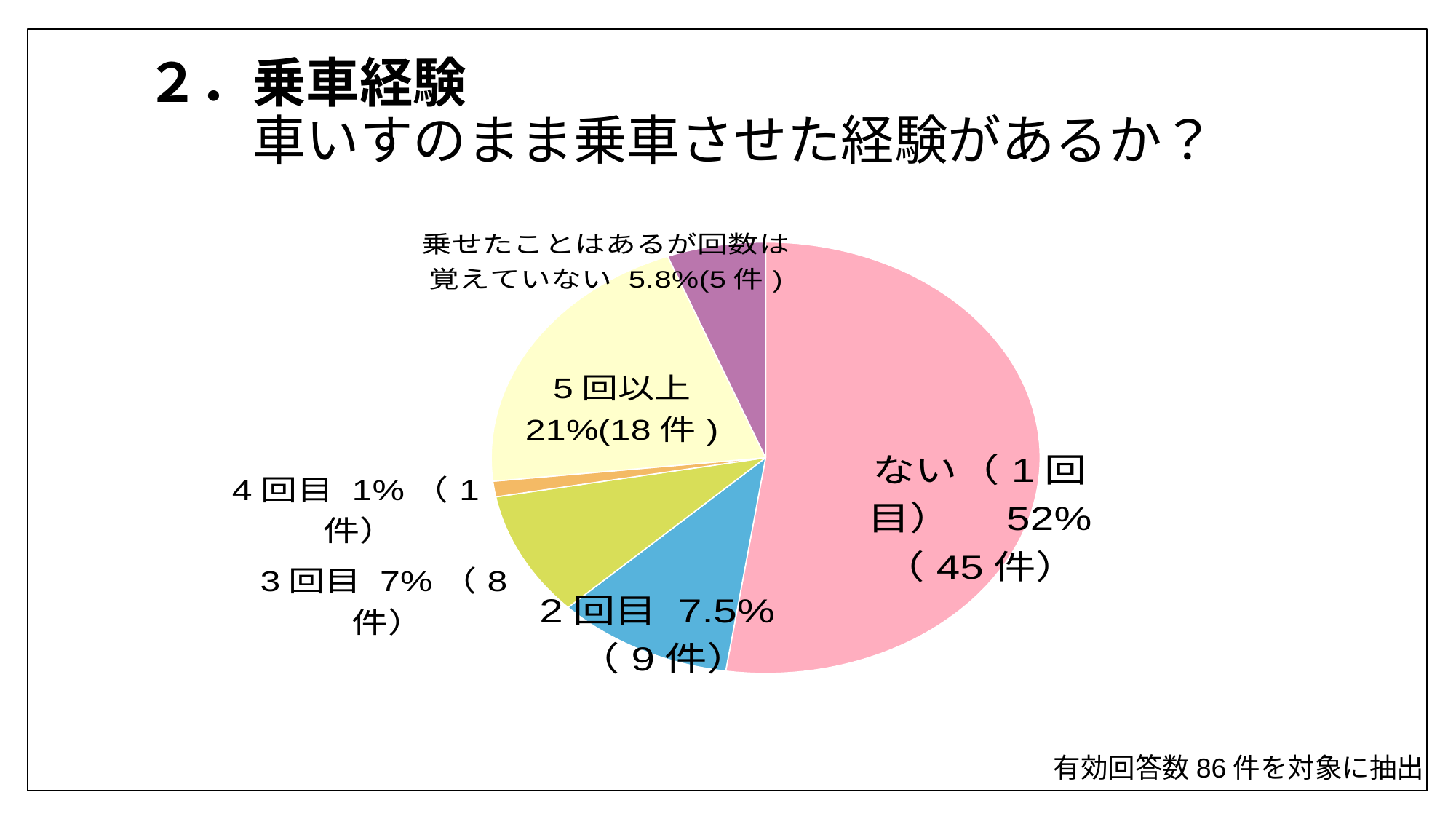

# ２．乗車経験 　　車いすのまま乗車させた経験があるか？

### Chart

| Category | 列1 |
|---|---|
| ない（今回が初めて） | 45.0 |
| 2回目 | 9.0 |
| 3回目 | 8.0 |
| 4回目 | 1.0 |
| 5回以上 | 18.0 |
| 乗せたことはあるが回数は覚えていない | 5.0 |
有効回答数86件を対象に抽出